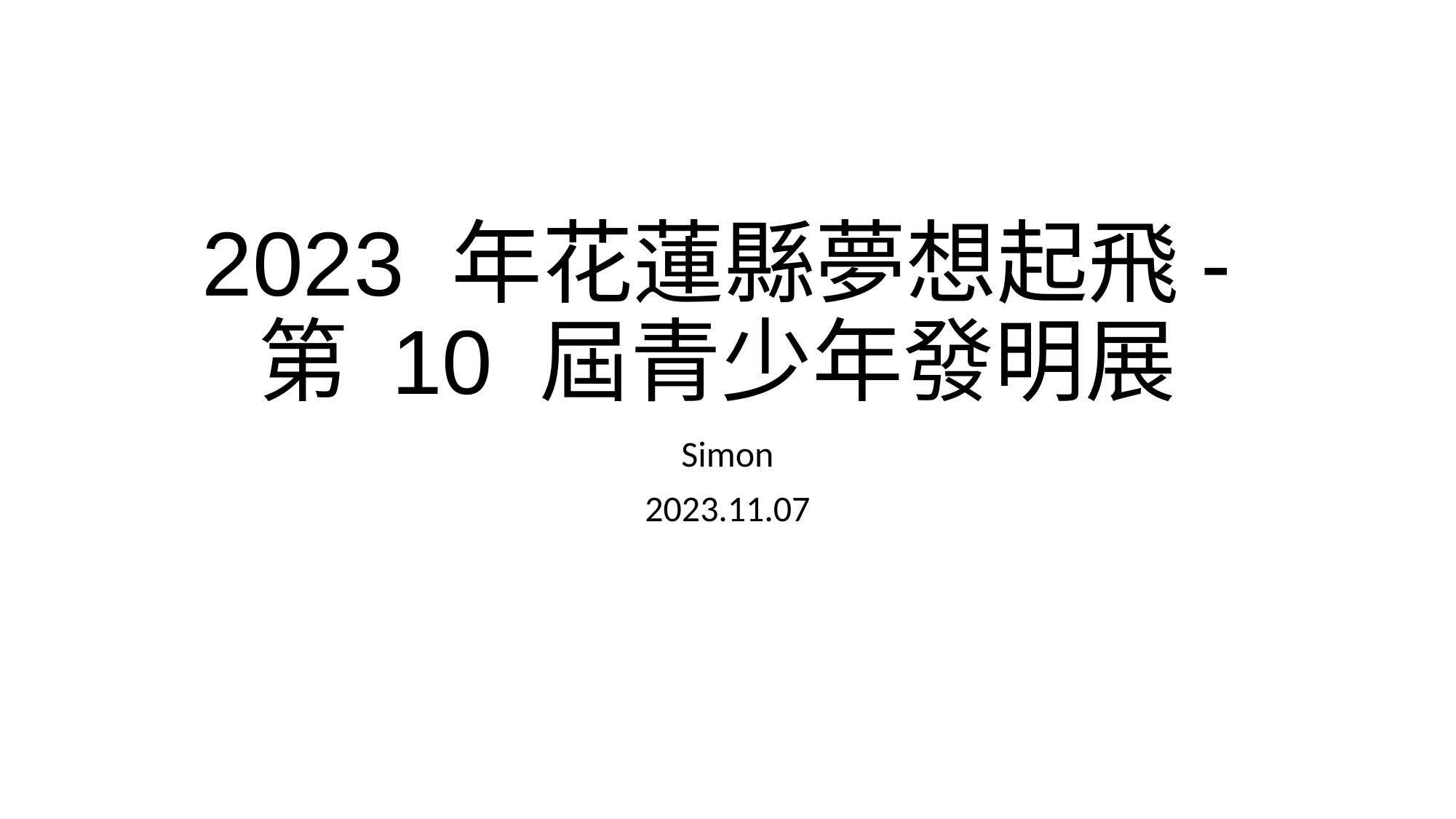

# 2023 年花蓮縣夢想起飛-第 10 屆青少年發明展
Simon
2023.11.07